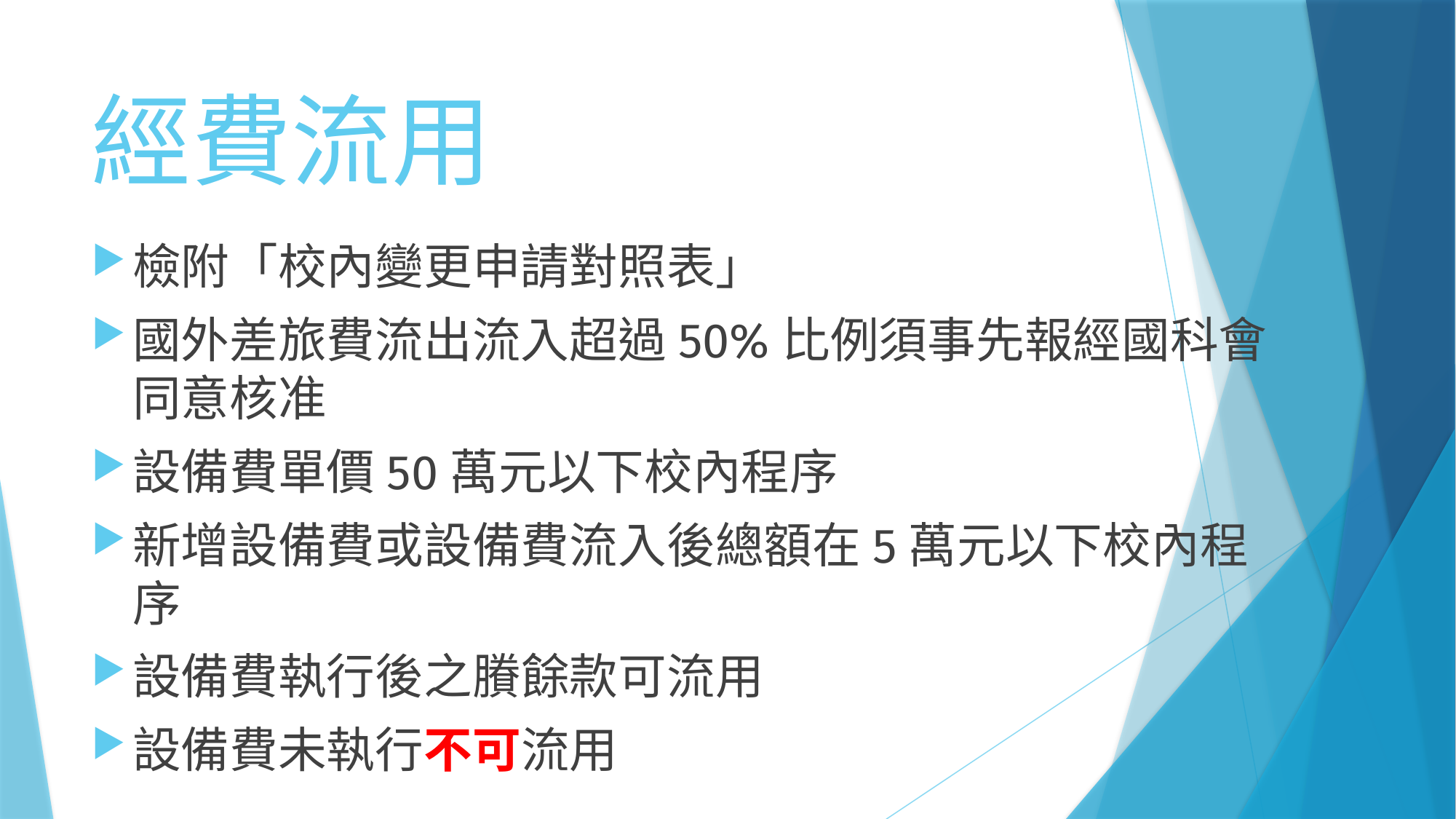

# 經費流用
檢附「校內變更申請對照表」
國外差旅費流出流入超過50%比例須事先報經國科會同意核准
設備費單價50萬元以下校內程序
新增設備費或設備費流入後總額在5萬元以下校內程序
設備費執行後之賸餘款可流用
設備費未執行不可流用